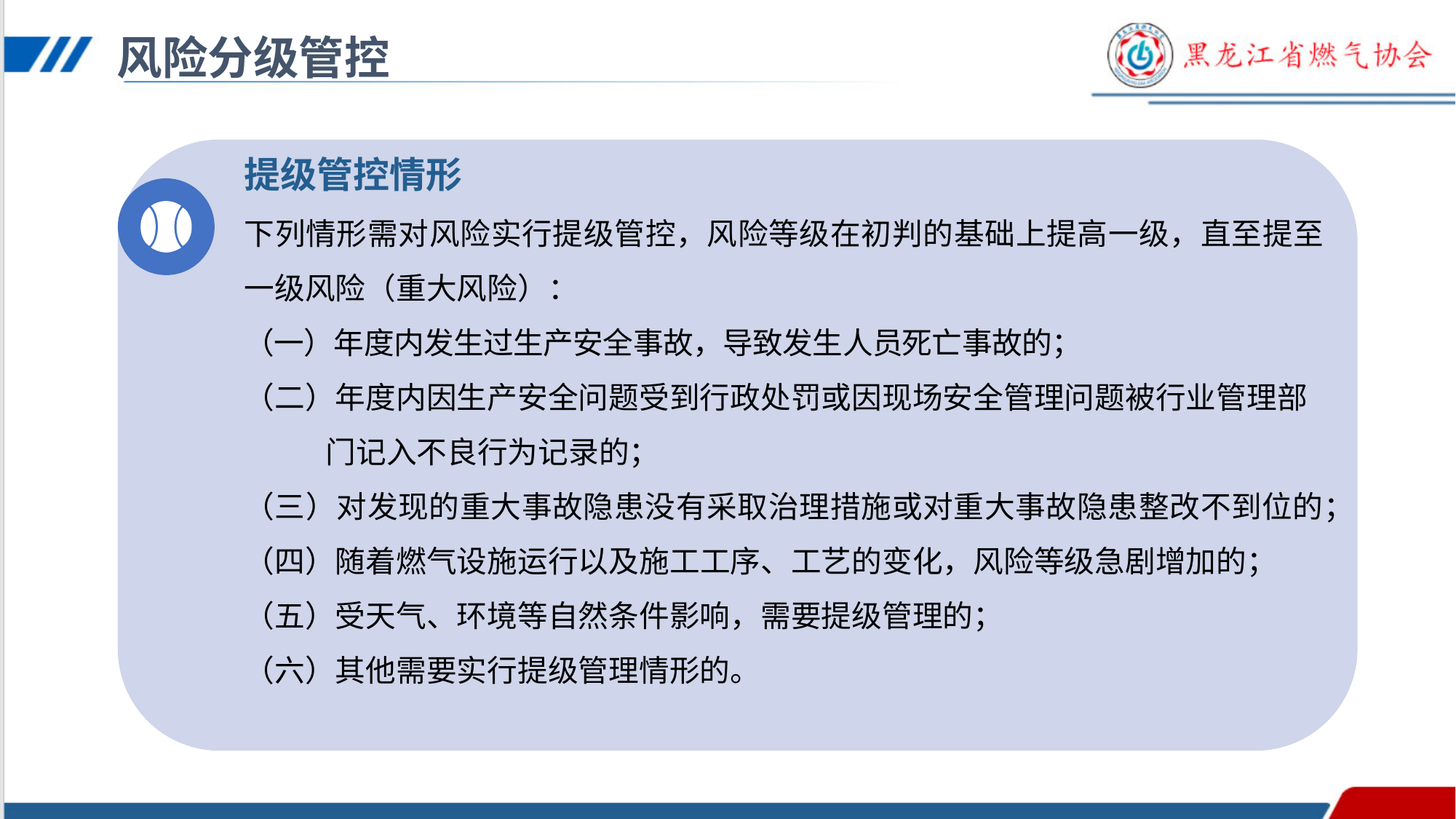

风险分级管控
提级管控情形

下列情形需对风险实行提级管控，风险等级在初判的基础上提高一级，直至提至一级风险（重大风险）：
（一）年度内发生过生产安全事故，导致发生人员死亡事故的；
（二）年度内因生产安全问题受到行政处罚或因现场安全管理问题被行业管理部
           门记入不良行为记录的；
（三）对发现的重大事故隐患没有采取治理措施或对重大事故隐患整改不到位的；
（四）随着燃气设施运行以及施工工序、工艺的变化，风险等级急剧增加的；
（五）受天气、环境等自然条件影响，需要提级管理的；
（六）其他需要实行提级管理情形的。